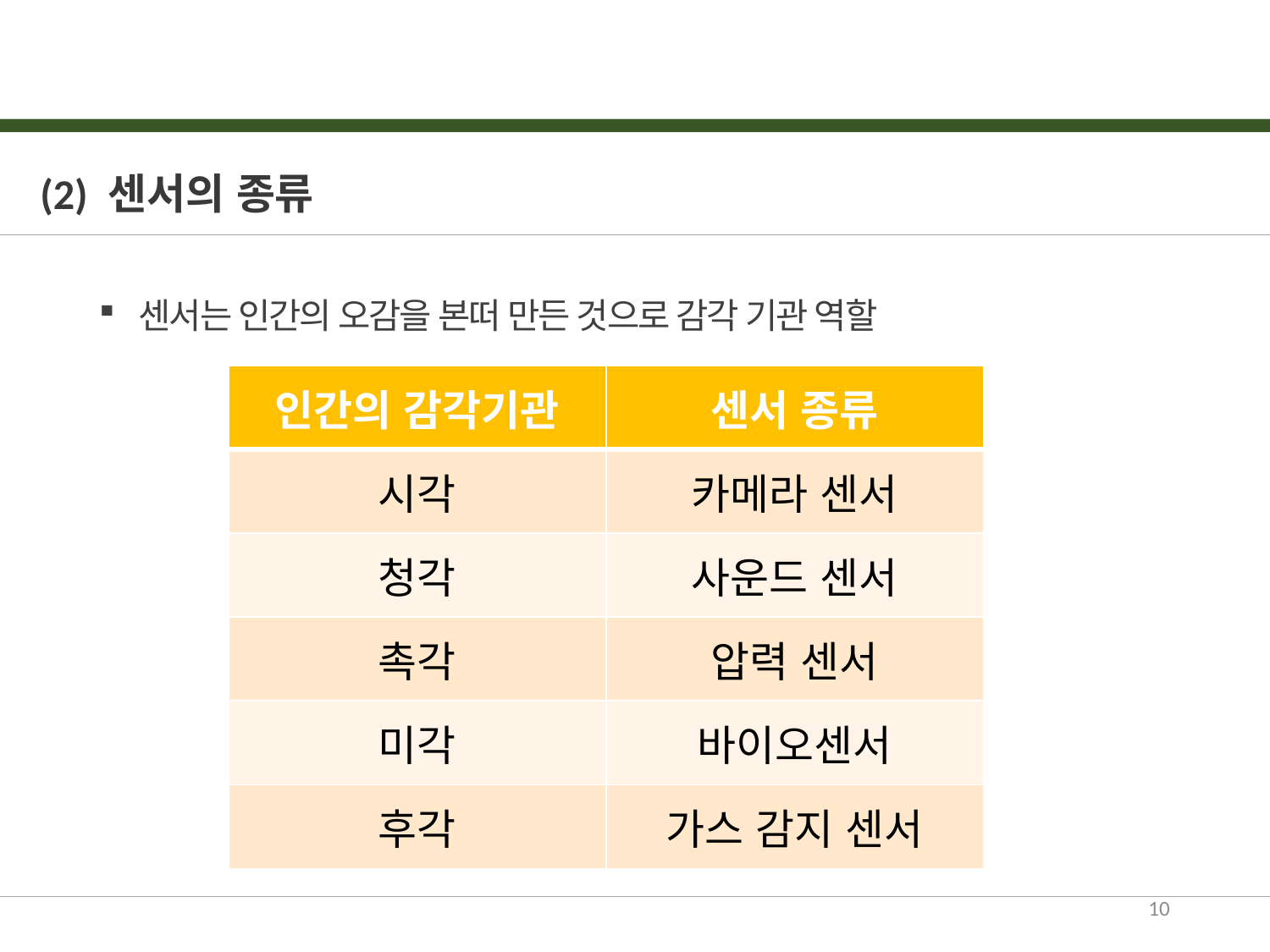

(2) 센서의 종류
센서는 인간의 오감을 본떠 만든 것으로 감각 기관 역할
| 인간의 감각기관 | 센서 종류 |
| --- | --- |
| 시각 | 카메라 센서 |
| 청각 | 사운드 센서 |
| 촉각 | 압력 센서 |
| 미각 | 바이오센서 |
| 후각 | 가스 감지 센서 |
10